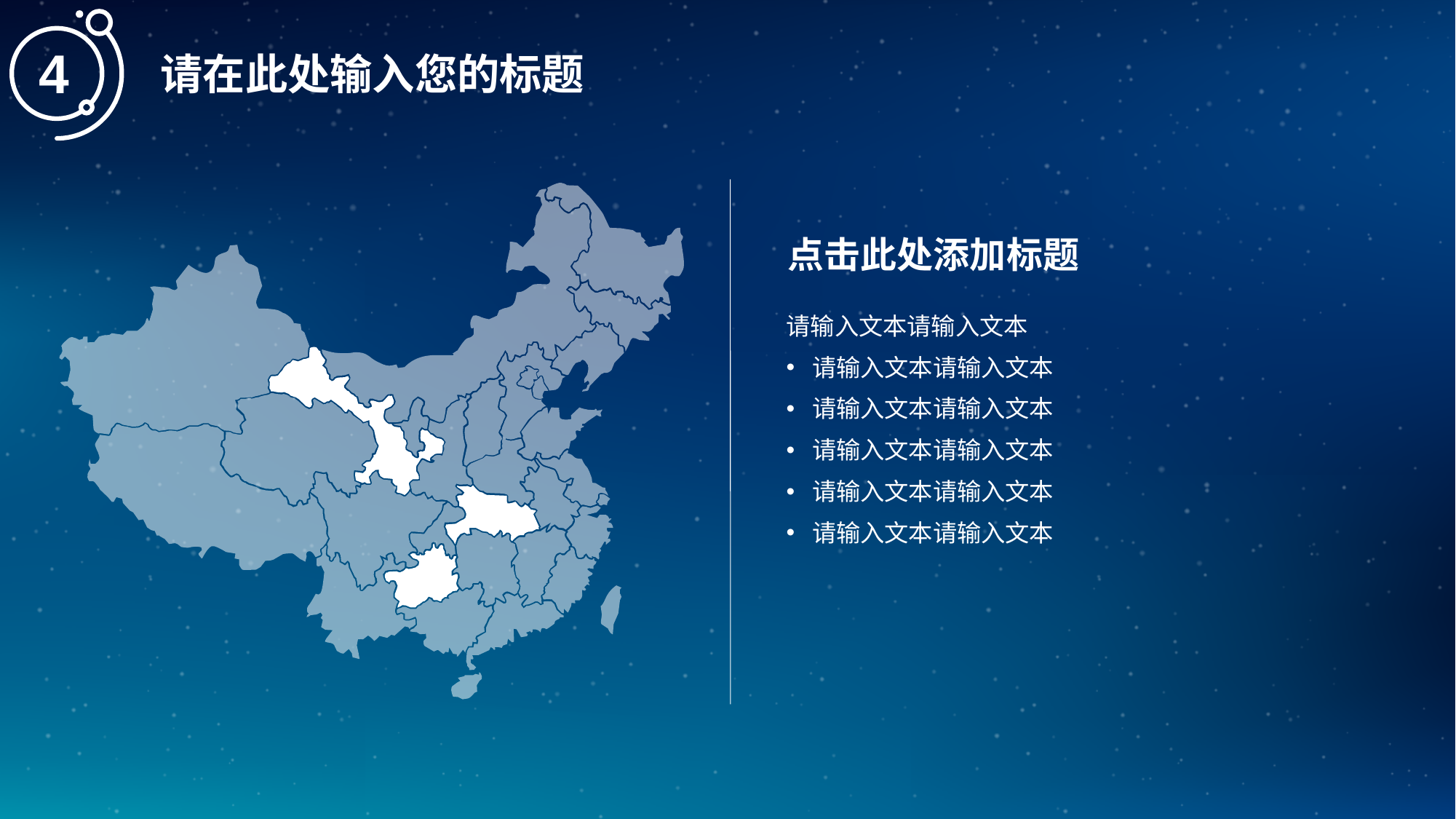

4

请在此处输入您的标题

点击此处添加标题

请输入文本请输入文本
请输入文本请输入文本
请输入文本请输入文本
请输入文本请输入文本
请输入文本请输入文本
请输入文本请输入文本